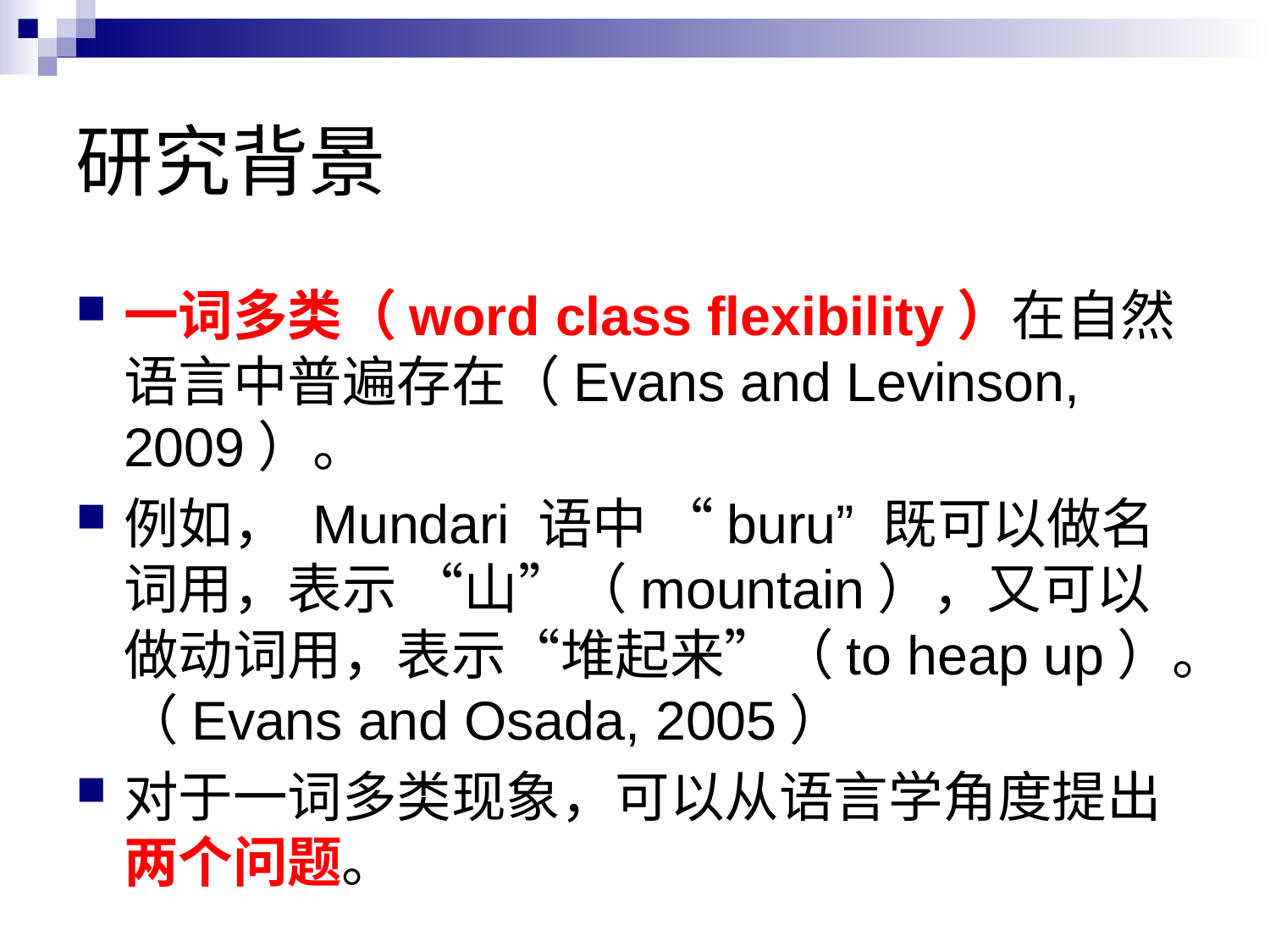

# 研究背景
一词多类（word class flexibility）在自然语言中普遍存在（Evans and Levinson, 2009）。
例如， Mundari 语中 “buru” 既可以做名词用，表示 “山”（mountain），又可以做动词用，表示“堆起来”（to heap up）。（Evans and Osada, 2005）
对于一词多类现象，可以从语言学角度提出两个问题。